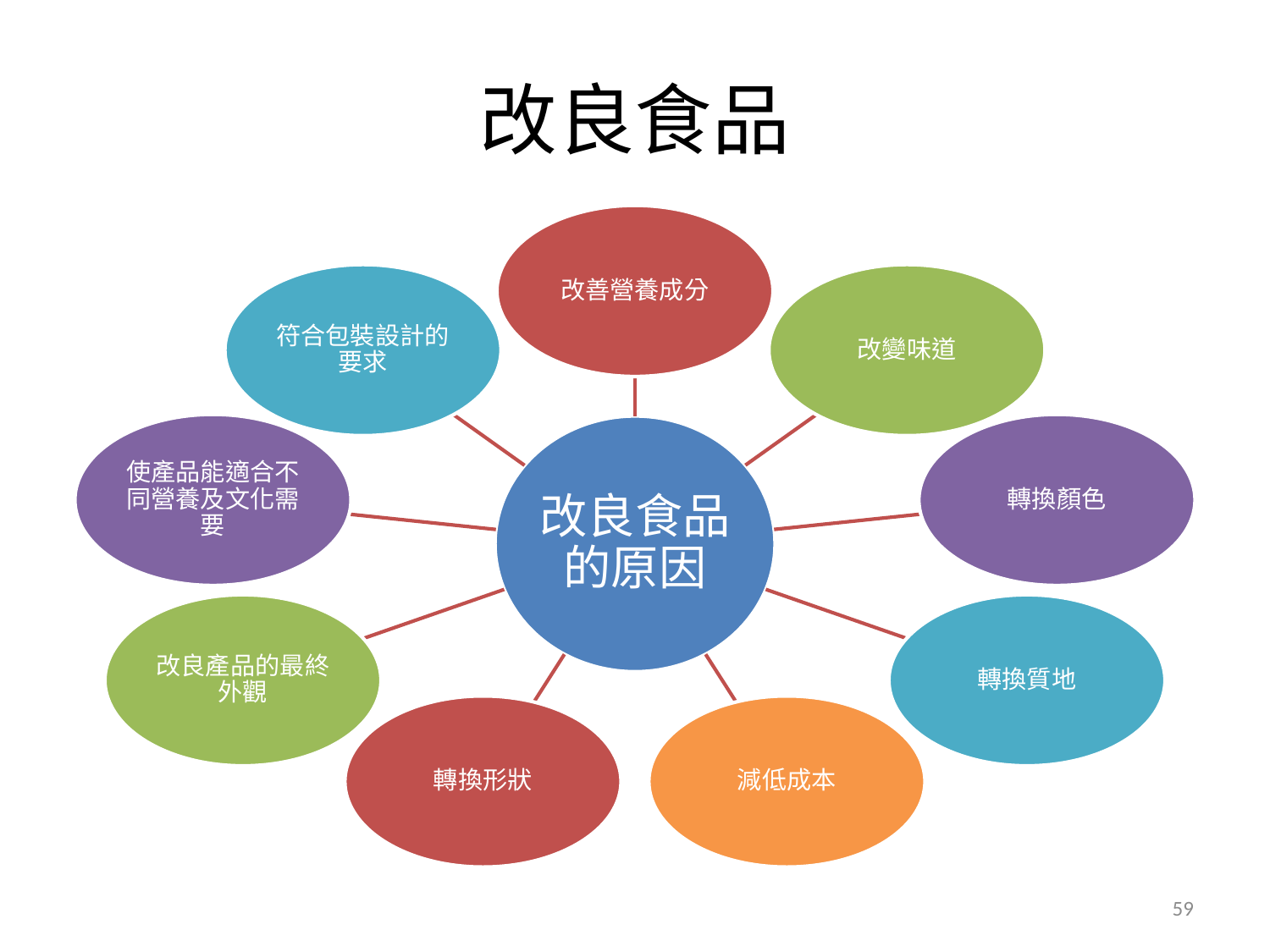

# 改良食品
改良食品的原因

改善營養成分

改變味道

轉換顏色

轉換質地

減低成本

轉換形狀

改良產品的最終外觀

使產品能適合不同營養及文化需要

符合包裝設計的要求
59